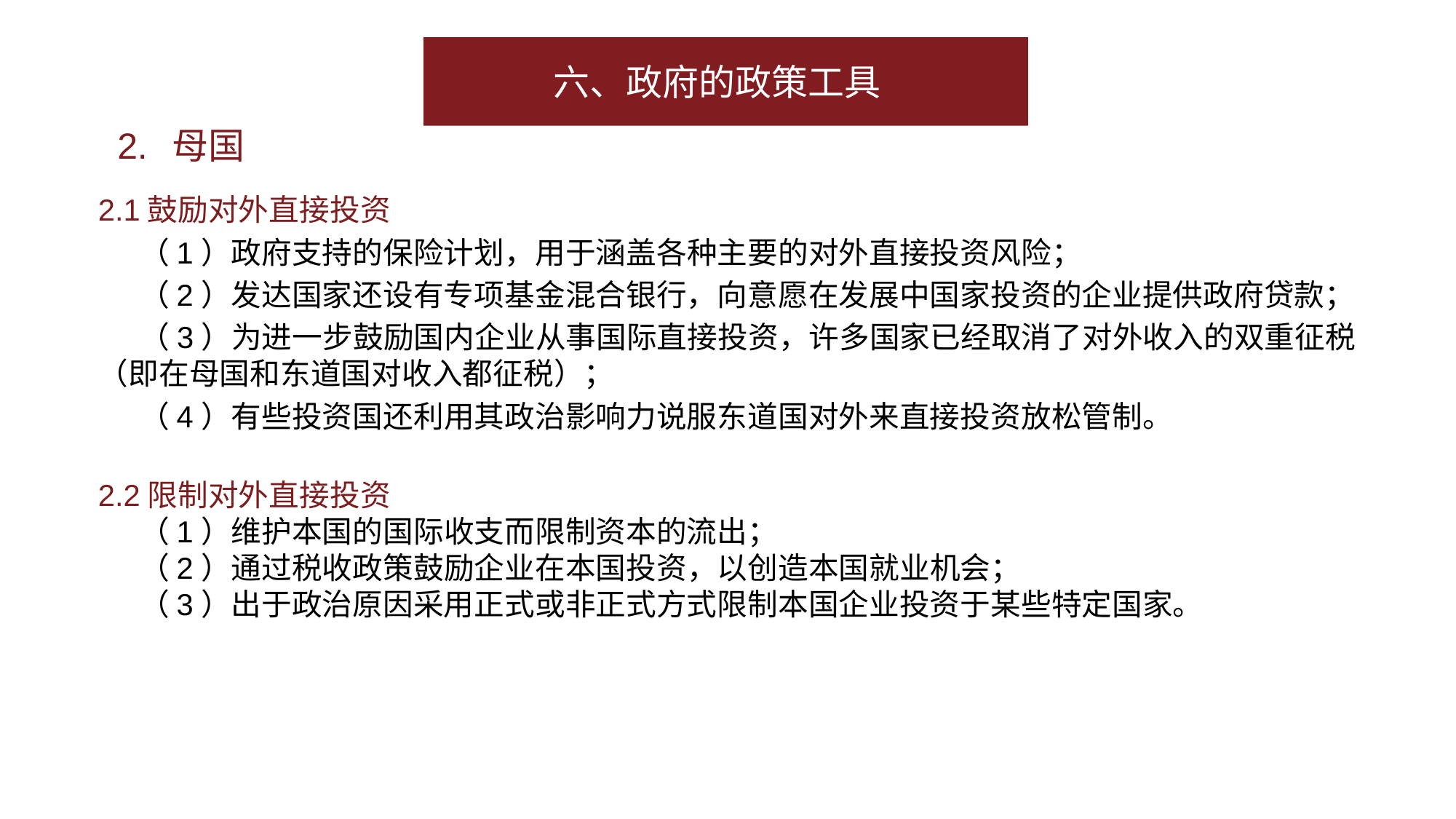

六、政府的政策工具
母国
2.1鼓励对外直接投资
     （1）政府支持的保险计划，用于涵盖各种主要的对外直接投资风险；
     （2）发达国家还设有专项基金混合银行，向意愿在发展中国家投资的企业提供政府贷款；
     （3）为进一步鼓励国内企业从事国际直接投资，许多国家已经取消了对外收入的双重征税（即在母国和东道国对收入都征税）；
     （4）有些投资国还利用其政治影响力说服东道国对外来直接投资放松管制。

2.2限制对外直接投资
     （1）维护本国的国际收支而限制资本的流出；
     （2）通过税收政策鼓励企业在本国投资，以创造本国就业机会；
     （3）出于政治原因采用正式或非正式方式限制本国企业投资于某些特定国家。